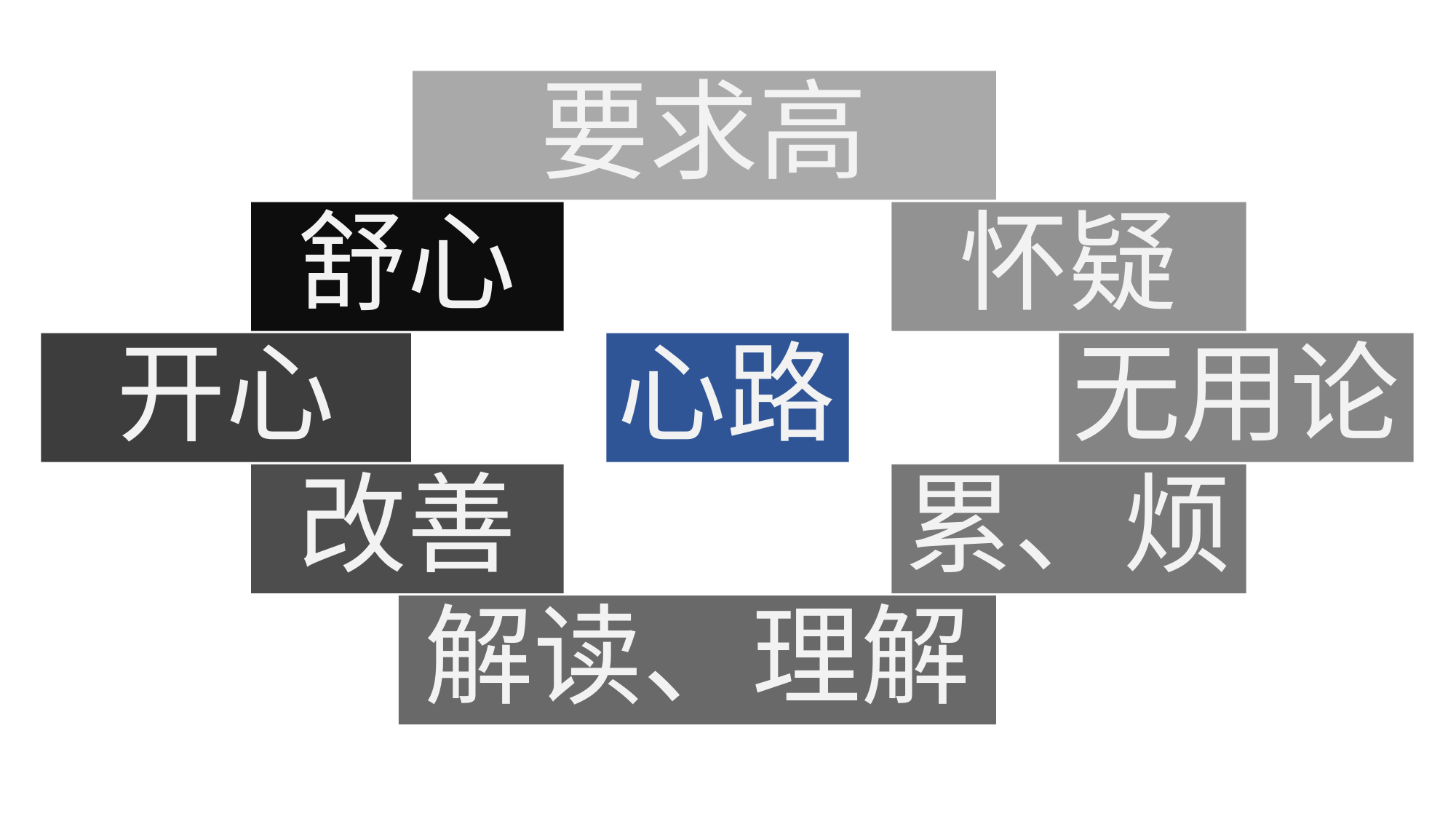

要求高
舒心
怀疑
开心
心路
无用论
改善
累、烦
解读、理解